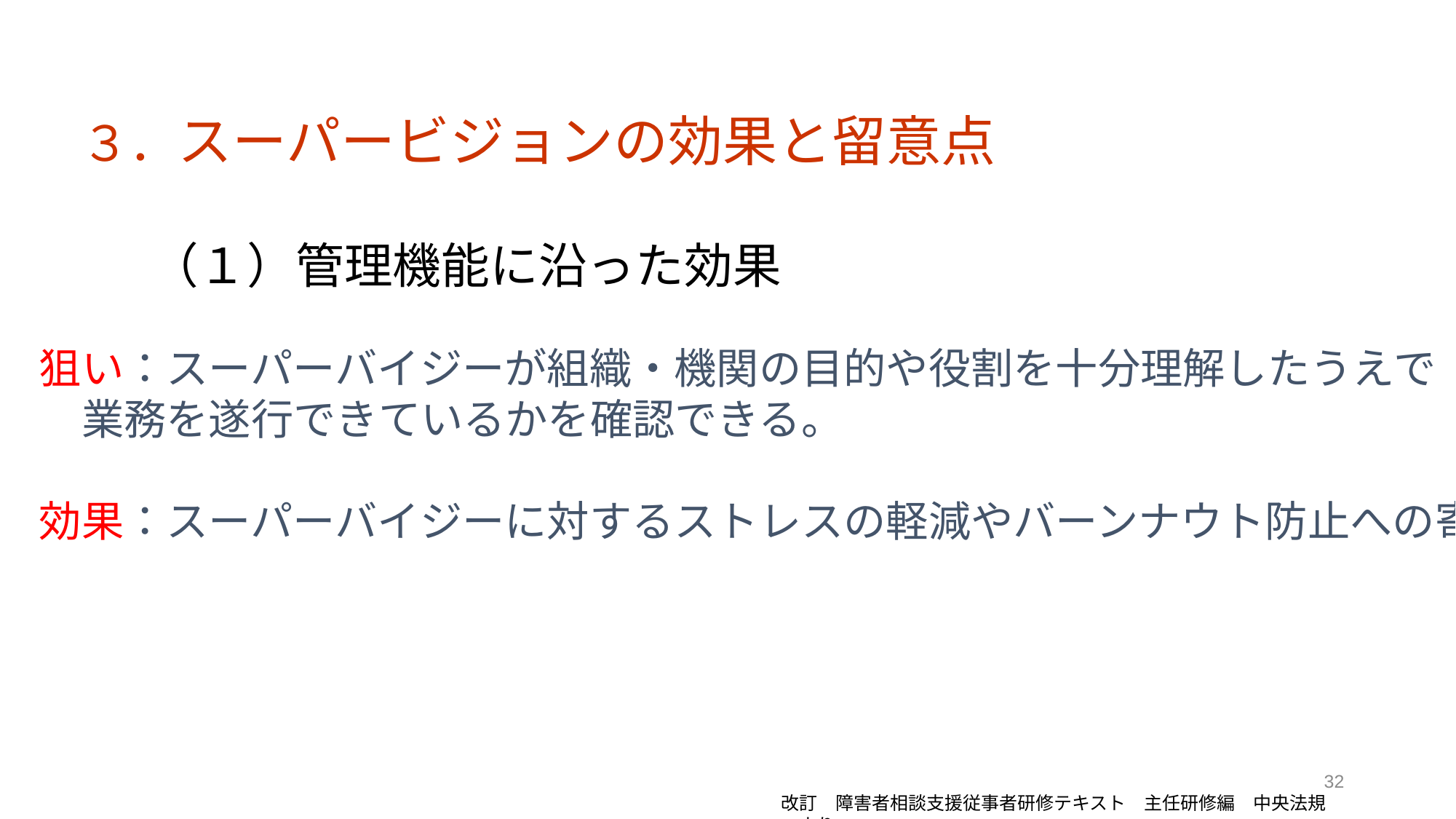

３．スーパービジョンの効果と留意点
　（１）管理機能に沿った効果
狙い：スーパーバイジーが組織・機関の目的や役割を十分理解したうえで
　業務を遂行できているかを確認できる。

効果：スーパーバイジーに対するストレスの軽減やバーンナウト防止への寄与。
32
改訂　障害者相談支援従事者研修テキスト　主任研修編　中央法規　より